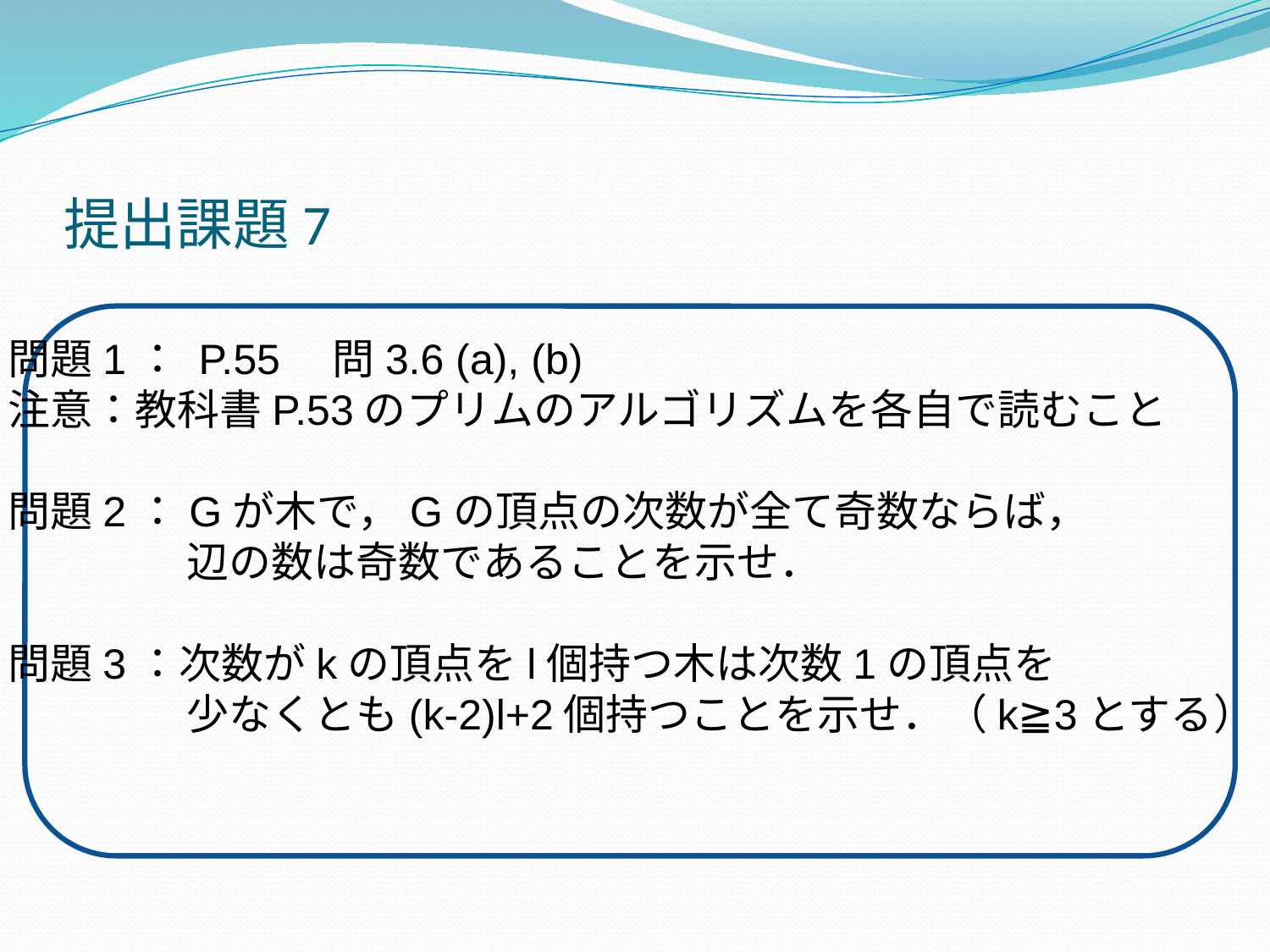

# 提出課題7

問題1： P.55　問3.6 (a), (b)
注意：教科書P.53のプリムのアルゴリズムを各自で読むこと

問題2：Gが木で，Gの頂点の次数が全て奇数ならば，
　　　　 辺の数は奇数であることを示せ．

問題3：次数がkの頂点をl個持つ木は次数1の頂点を
　　　　 少なくとも(k-2)l+2個持つことを示せ．（k≧3とする）